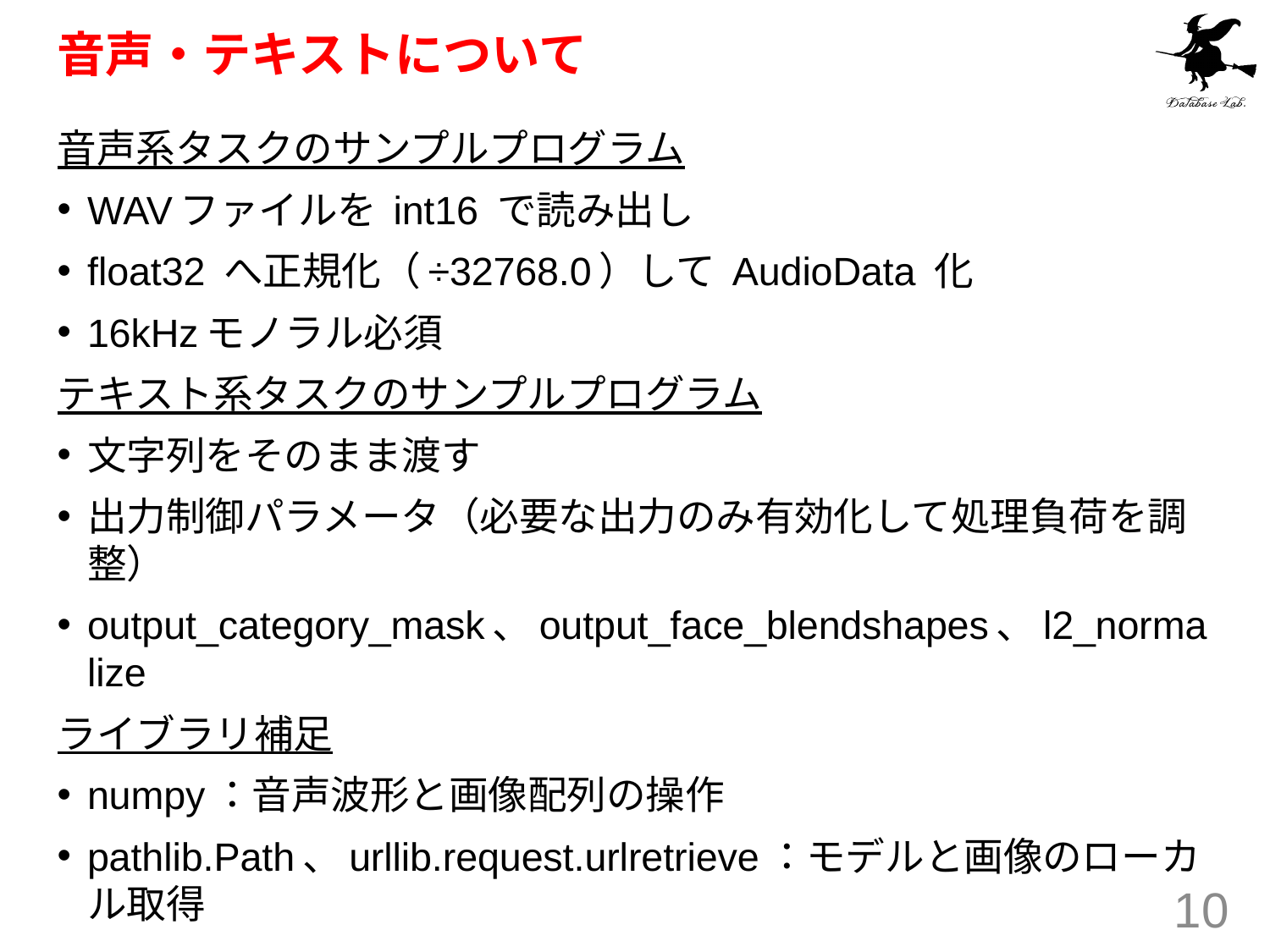

# 音声・テキストについて
音声系タスクのサンプルプログラム
WAVファイルを int16 で読み出し
float32 へ正規化（÷32768.0）して AudioData 化
16kHzモノラル必須
テキスト系タスクのサンプルプログラム
文字列をそのまま渡す
出力制御パラメータ（必要な出力のみ有効化して処理負荷を調整）
output_category_mask、output_face_blendshapes、l2_normalize
ライブラリ補足
numpy：音声波形と画像配列の操作
pathlib.Path、urllib.request.urlretrieve：モデルと画像のローカル取得

10